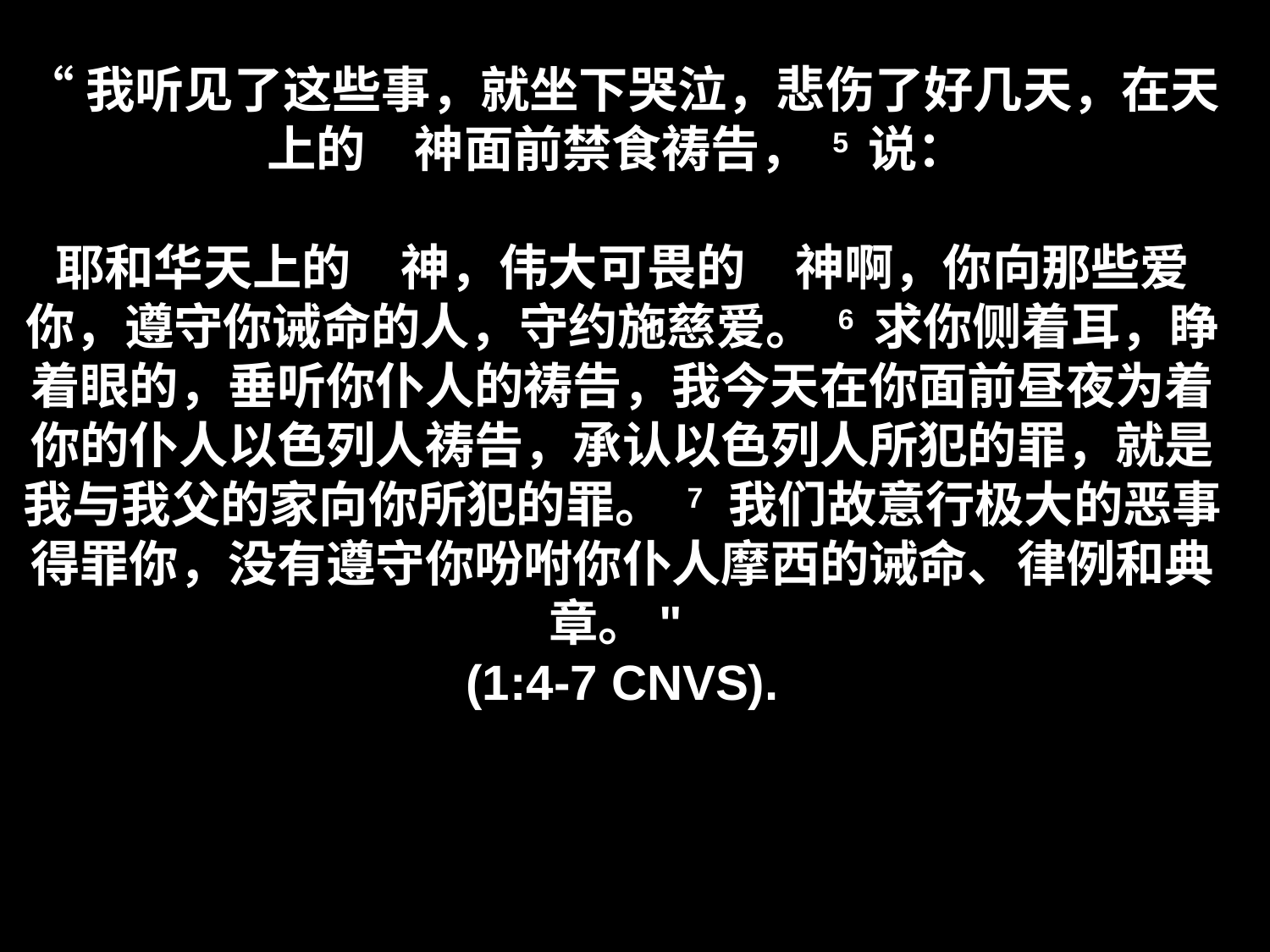

# “我听见了这些事，就坐下哭泣，悲伤了好几天，在天上的　神面前禁食祷告， 5 说： 耶和华天上的　神，伟大可畏的　神啊，你向那些爱你，遵守你诫命的人，守约施慈爱。 6 求你侧着耳，睁着眼的，垂听你仆人的祷告，我今天在你面前昼夜为着你的仆人以色列人祷告，承认以色列人所犯的罪，就是我与我父的家向你所犯的罪。 7 我们故意行极大的恶事得罪你，没有遵守你吩咐你仆人摩西的诫命、律例和典章。" (1:4-7 CNVS).